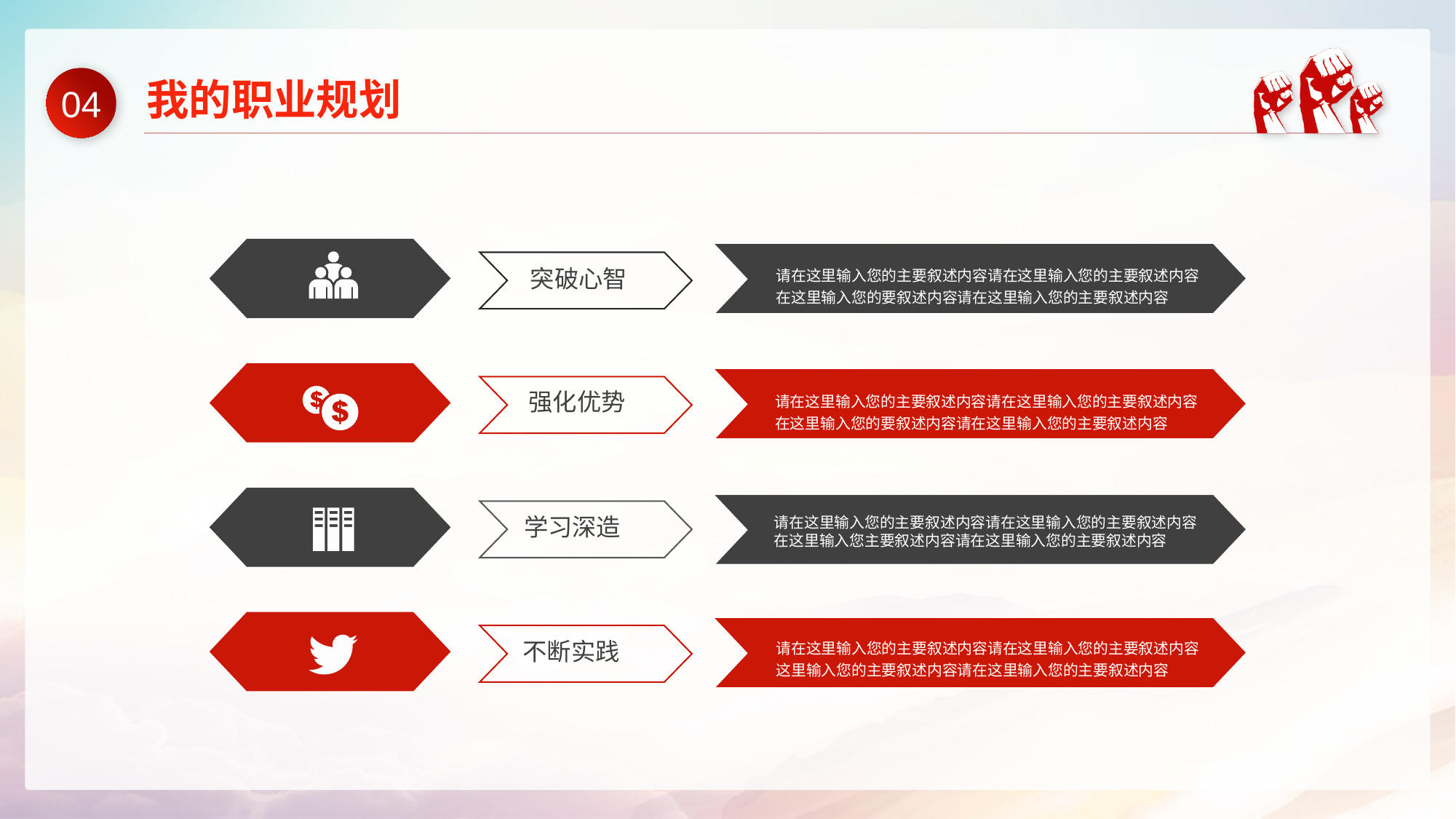

我的职业规划
04

请在这里输入您的主要叙述内容请在这里输入您的主要叙述内容
在这里输入您的要叙述内容请在这里输入您的主要叙述内容

突破心智

请在这里输入您的主要叙述内容请在这里输入您的主要叙述内容
在这里输入您的要叙述内容请在这里输入您的主要叙述内容

强化优势

请在这里输入您的主要叙述内容请在这里输入您的主要叙述内容
在这里输入您主要叙述内容请在这里输入您的主要叙述内容

学习深造

请在这里输入您的主要叙述内容请在这里输入您的主要叙述内容
这里输入您的主要叙述内容请在这里输入您的主要叙述内容

不断实践